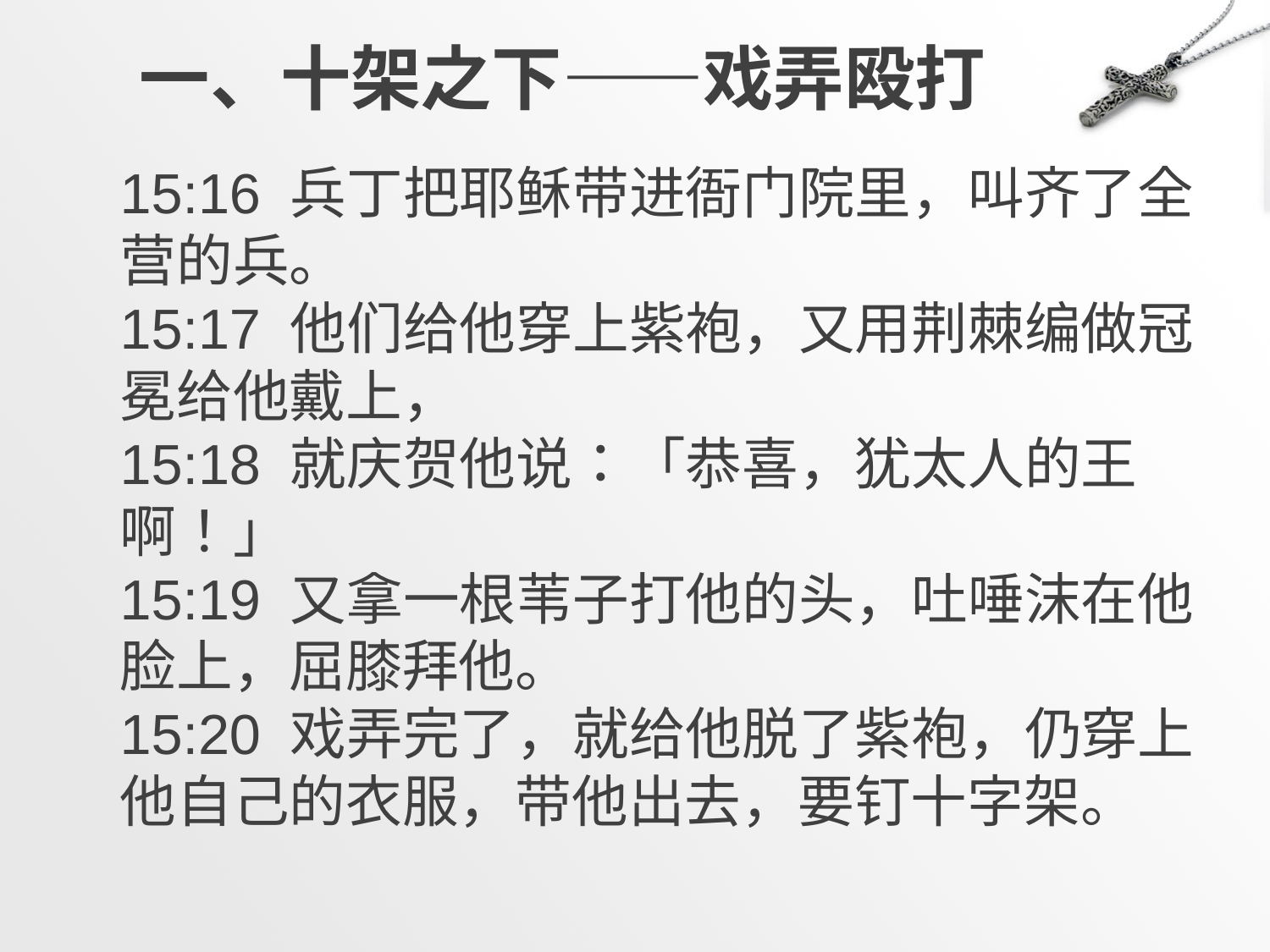

# 一、十架之下——戏弄殴打
15:16 兵丁把耶稣带进衙门院里，叫齐了全营的兵。
15:17 他们给他穿上紫袍，又用荆棘编做冠冕给他戴上，
15:18 就庆贺他说：「恭喜，犹太人的王啊！」
15:19 又拿一根苇子打他的头，吐唾沫在他脸上，屈膝拜他。
15:20 戏弄完了，就给他脱了紫袍，仍穿上他自己的衣服，带他出去，要钉十字架。